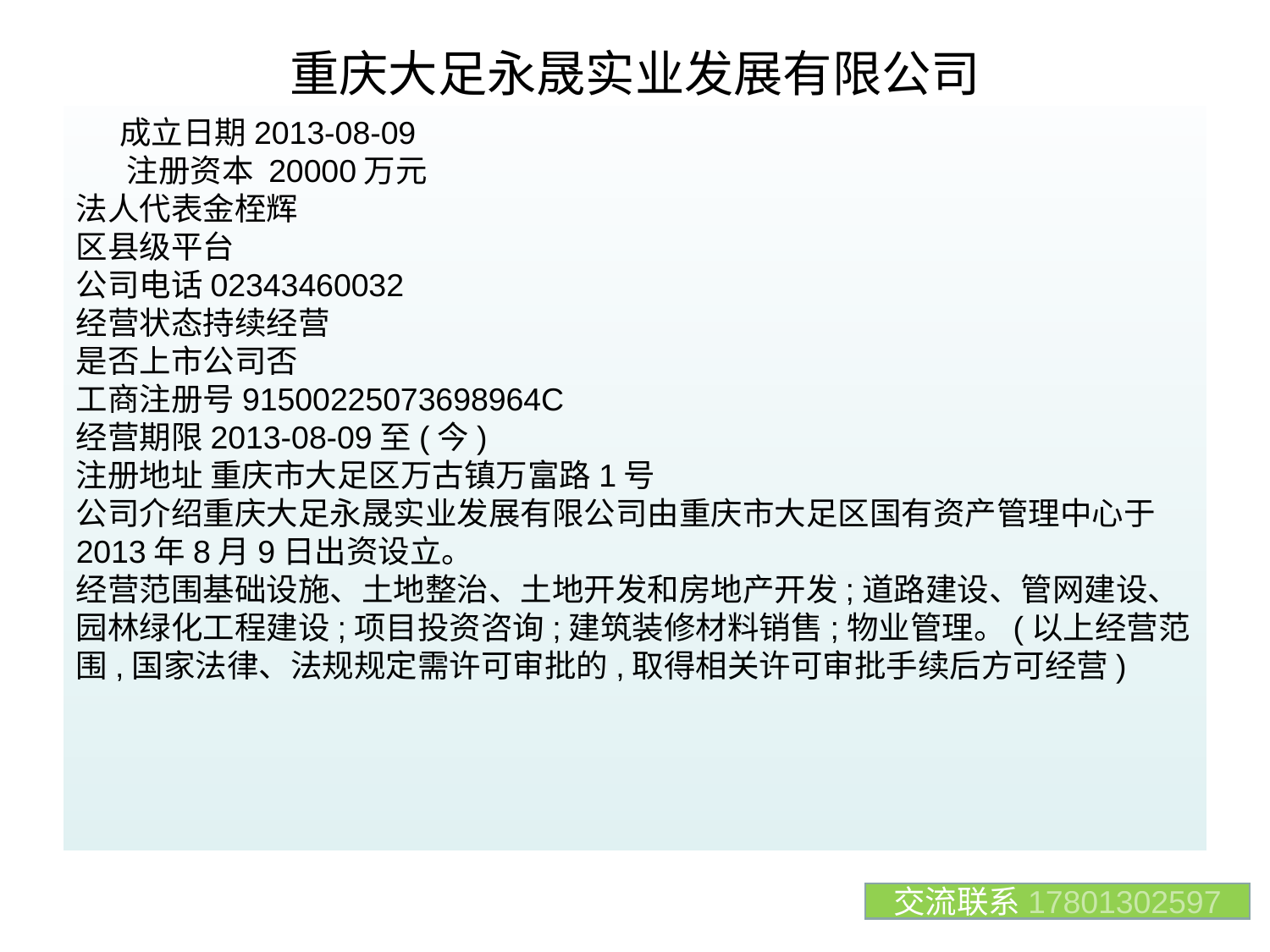

# 重庆大足永晟实业发展有限公司
     成立日期2013-08-09
      注册资本 20000万元
法人代表金桎辉
区县级平台
公司电话02343460032
经营状态持续经营
是否上市公司否
工商注册号91500225073698964C
经营期限2013-08-09至(今)
注册地址 重庆市大足区万古镇万富路1号
公司介绍重庆大足永晟实业发展有限公司由重庆市大足区国有资产管理中心于2013年8月9日出资设立。
经营范围基础设施、土地整治、土地开发和房地产开发;道路建设、管网建设、园林绿化工程建设;项目投资咨询;建筑装修材料销售;物业管理。(以上经营范围,国家法律、法规规定需许可审批的,取得相关许可审批手续后方可经营)